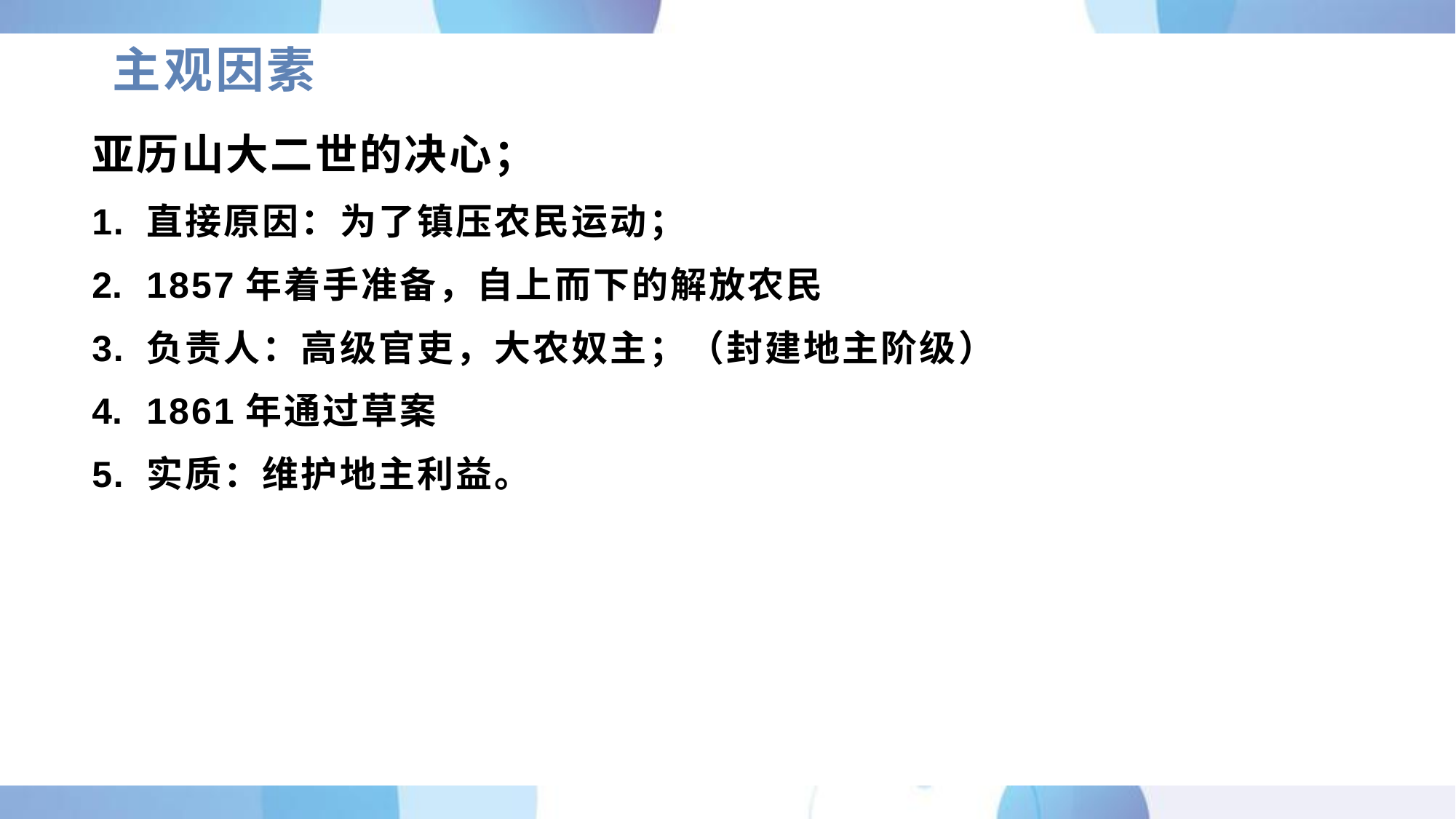

# 主观因素
亚历山大二世的决心；
直接原因：为了镇压农民运动；
1857年着手准备，自上而下的解放农民
负责人：高级官吏，大农奴主；（封建地主阶级）
1861年通过草案
实质：维护地主利益。